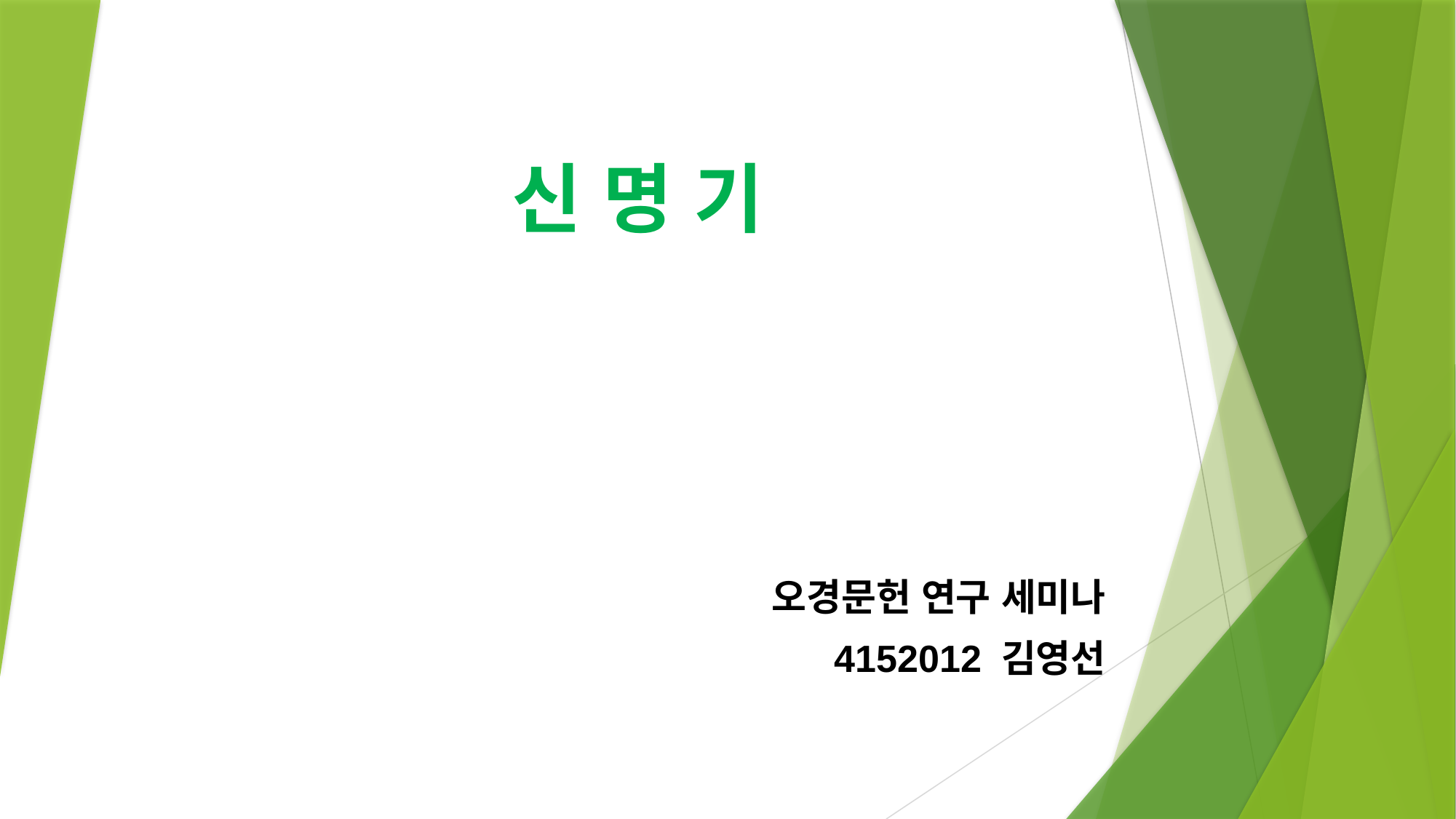

# 신 명 기
오경문헌 연구 세미나
4152012 김영선